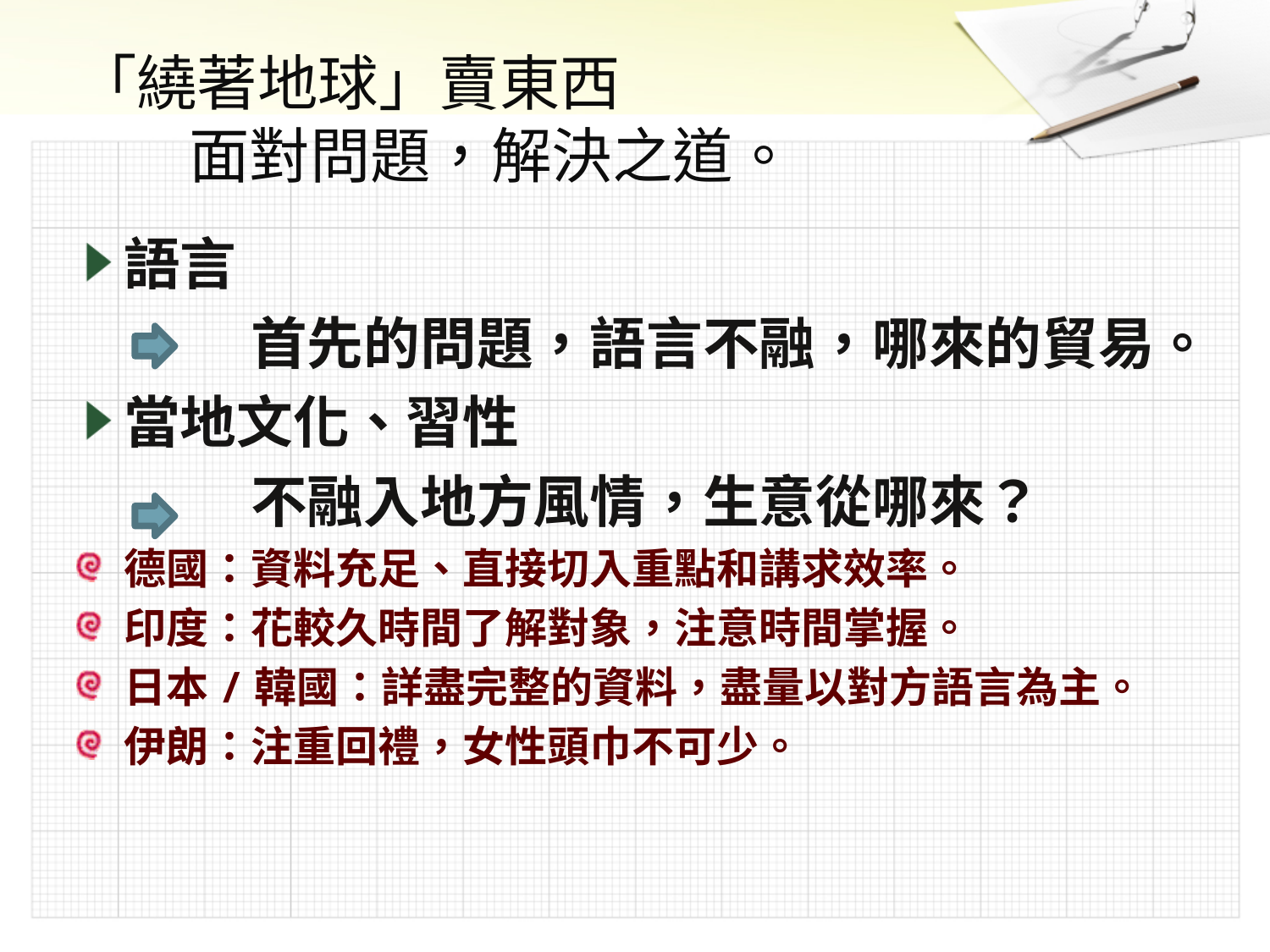

# 「繞著地球」賣東西 面對問題，解決之道。
語言
		首先的問題，語言不融，哪來的貿易。
當地文化、習性
		不融入地方風情，生意從哪來？
德國：資料充足、直接切入重點和講求效率。
印度：花較久時間了解對象，注意時間掌握。
日本/韓國：詳盡完整的資料，盡量以對方語言為主。
伊朗：注重回禮，女性頭巾不可少。